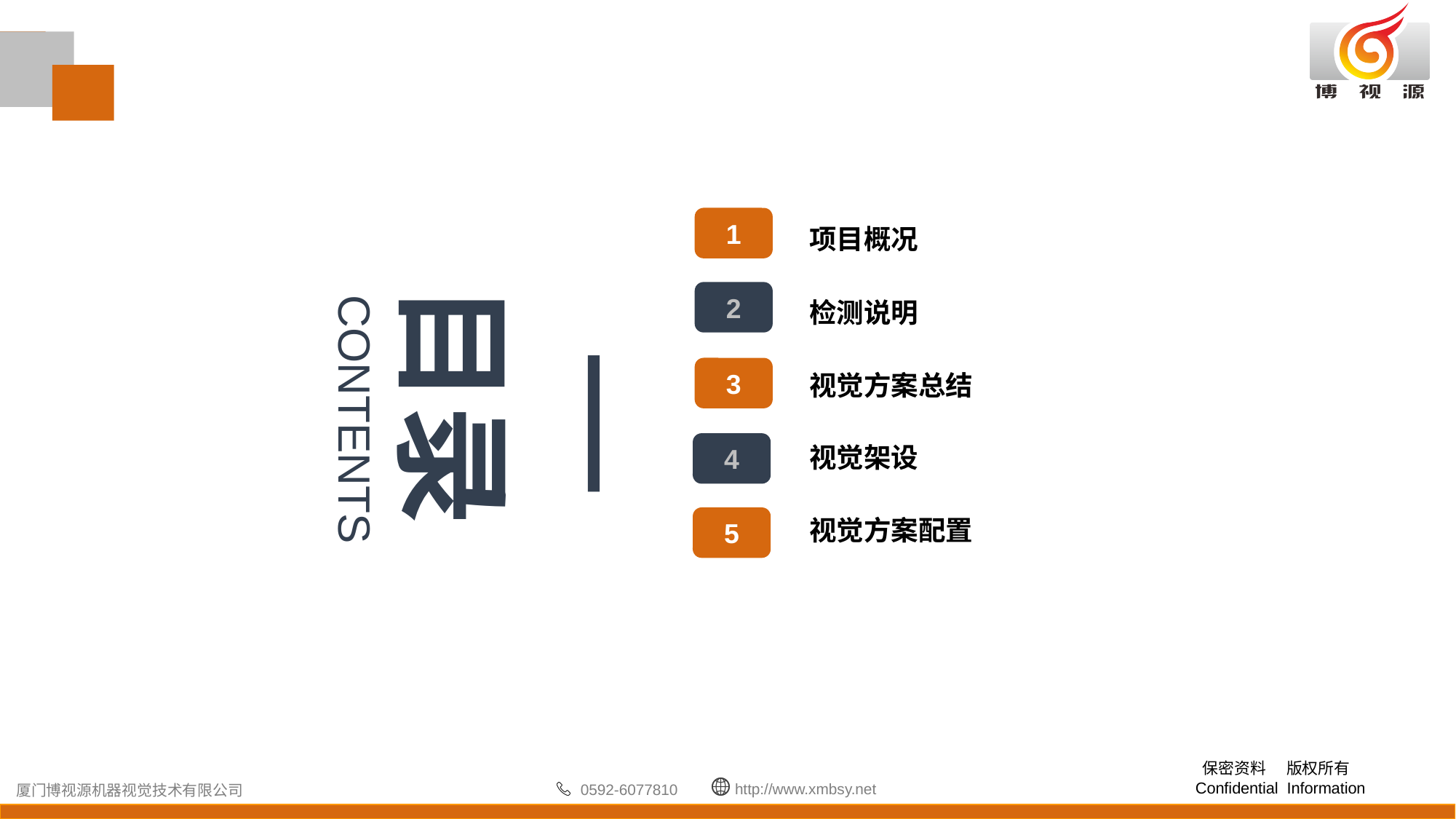

目录
|
CONTENTS
1
项目概况
2
检测说明
3
视觉方案总结
4
视觉架设
视觉方案配置
5